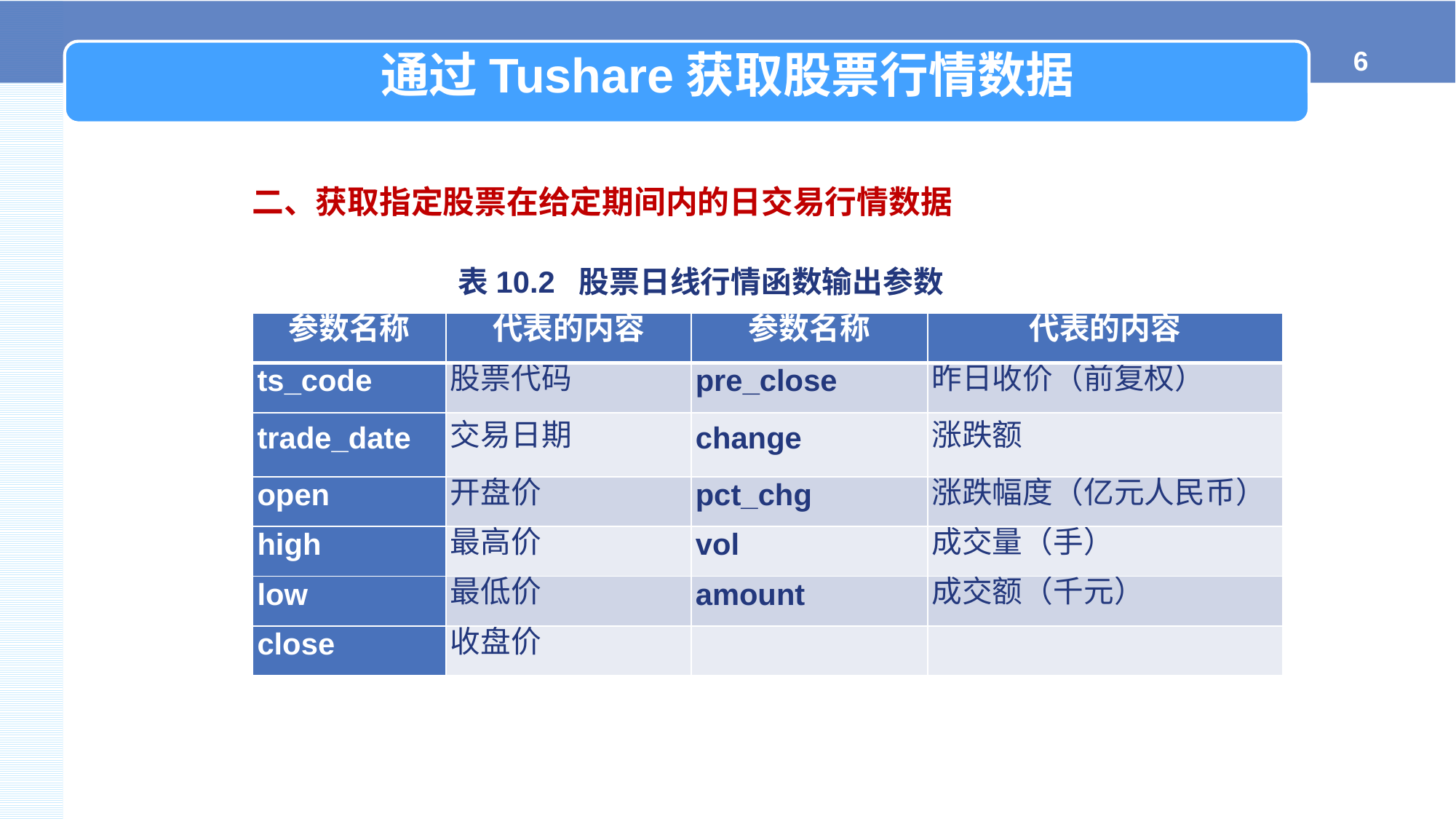

通过Tushare获取股票行情数据
二、获取指定股票在给定期间内的日交易行情数据
表10.2  股票日线行情函数输出参数
| 参数名称 | 代表的内容 | 参数名称 | 代表的内容 |
| --- | --- | --- | --- |
| ts\_code | 股票代码 | pre\_close | 昨日收价（前复权） |
| trade\_date | 交易日期 | change | 涨跌额 |
| open | 开盘价 | pct\_chg | 涨跌幅度（亿元人民币） |
| high | 最高价 | vol | 成交量（手） |
| low | 最低价 | amount | 成交额（千元） |
| close | 收盘价 |  |  |